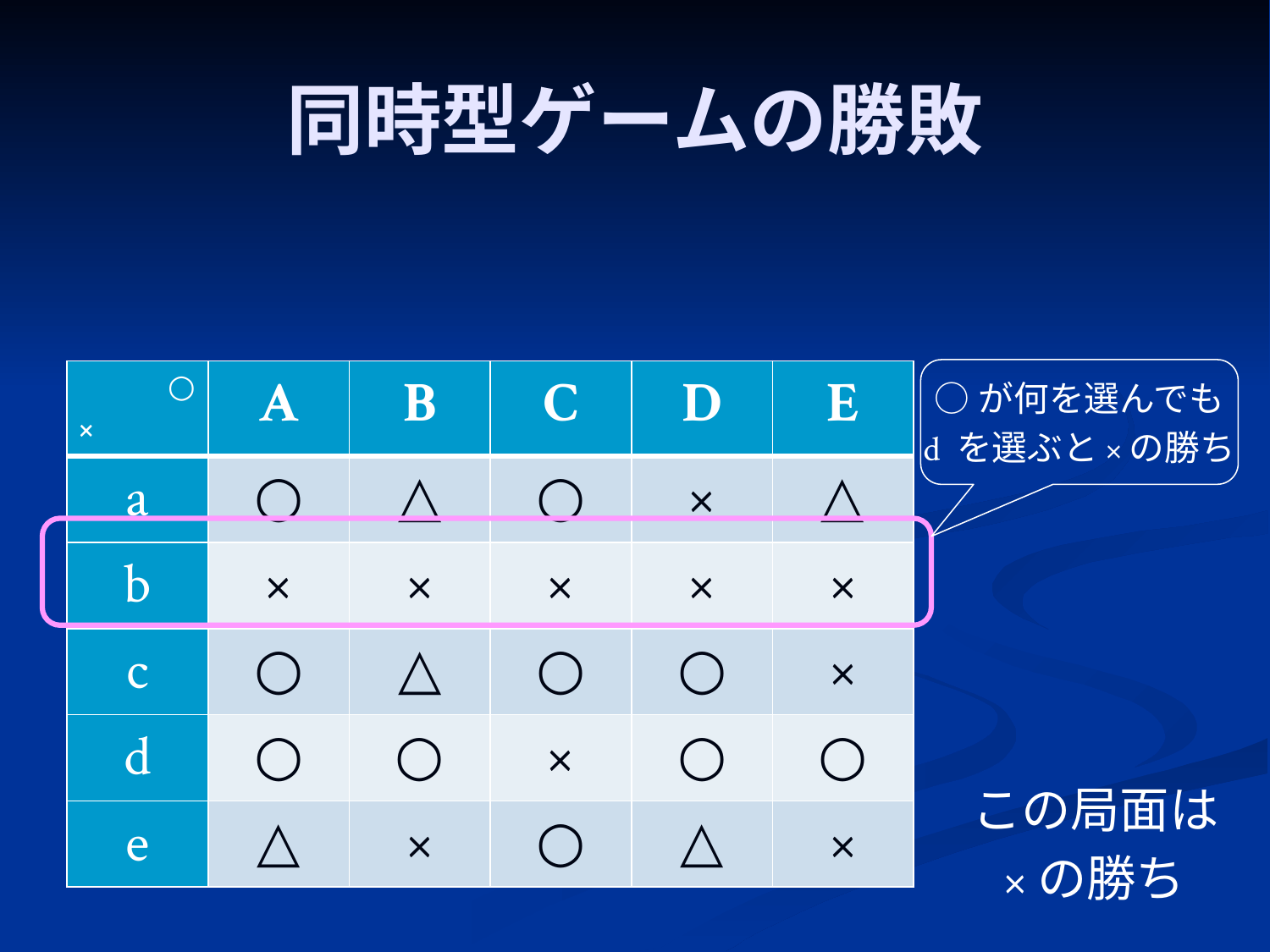

# 同時型ゲームの勝敗
○が何を選んでも
d を選ぶと×の勝ち
| ○ × | A | B | C | D | E |
| --- | --- | --- | --- | --- | --- |
| a | ○ | △ | ○ | × | △ |
| b | × | × | × | × | × |
| c | ○ | △ | ○ | ○ | × |
| d | ○ | ○ | × | ○ | ○ |
| e | △ | × | ○ | △ | × |

この局面は
×の勝ち